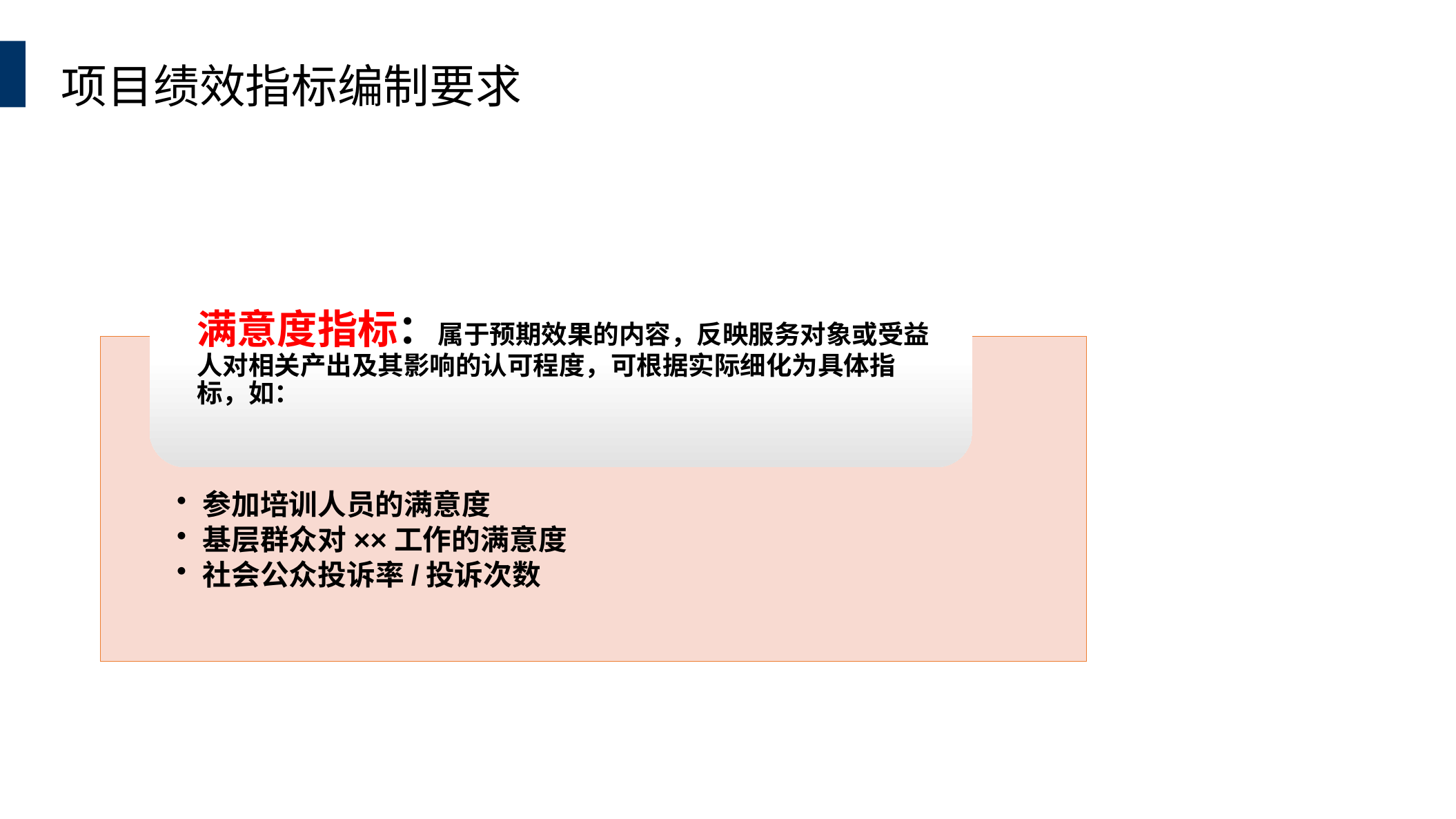

项目绩效指标编制要求
ADD RELATED TITLE WORDS
参加培训人员的满意度
基层群众对××工作的满意度
社会公众投诉率/投诉次数

满意度指标：属于预期效果的内容，反映服务对象或受益人对相关产出及其影响的认可程度，可根据实际细化为具体指标，如：